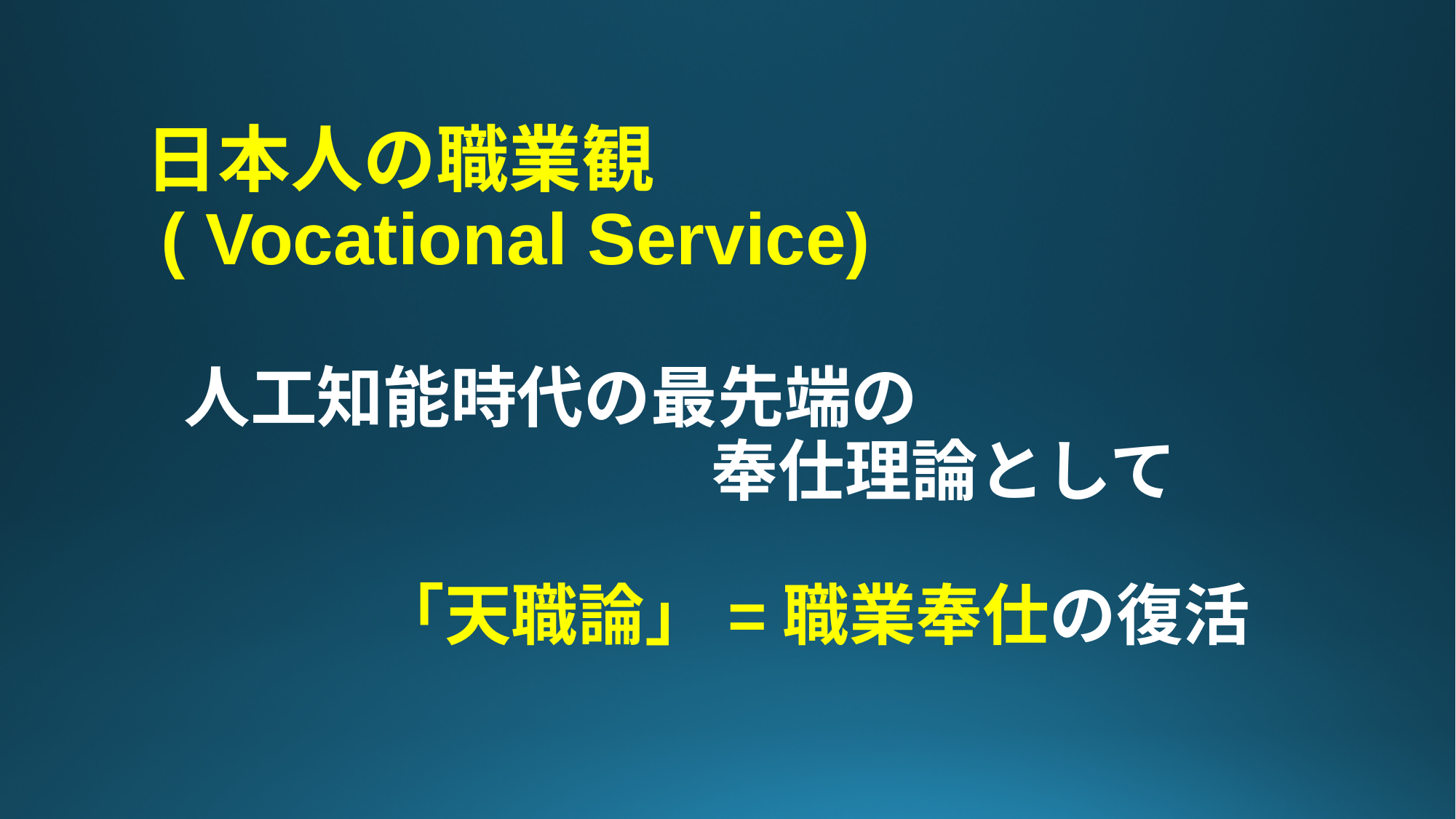

# 日本人の職業観 ( Vocational Service) 　人工知能時代の最先端の 　　　　　　　　　奉仕理論として 　　　　「天職論」=職業奉仕の復活